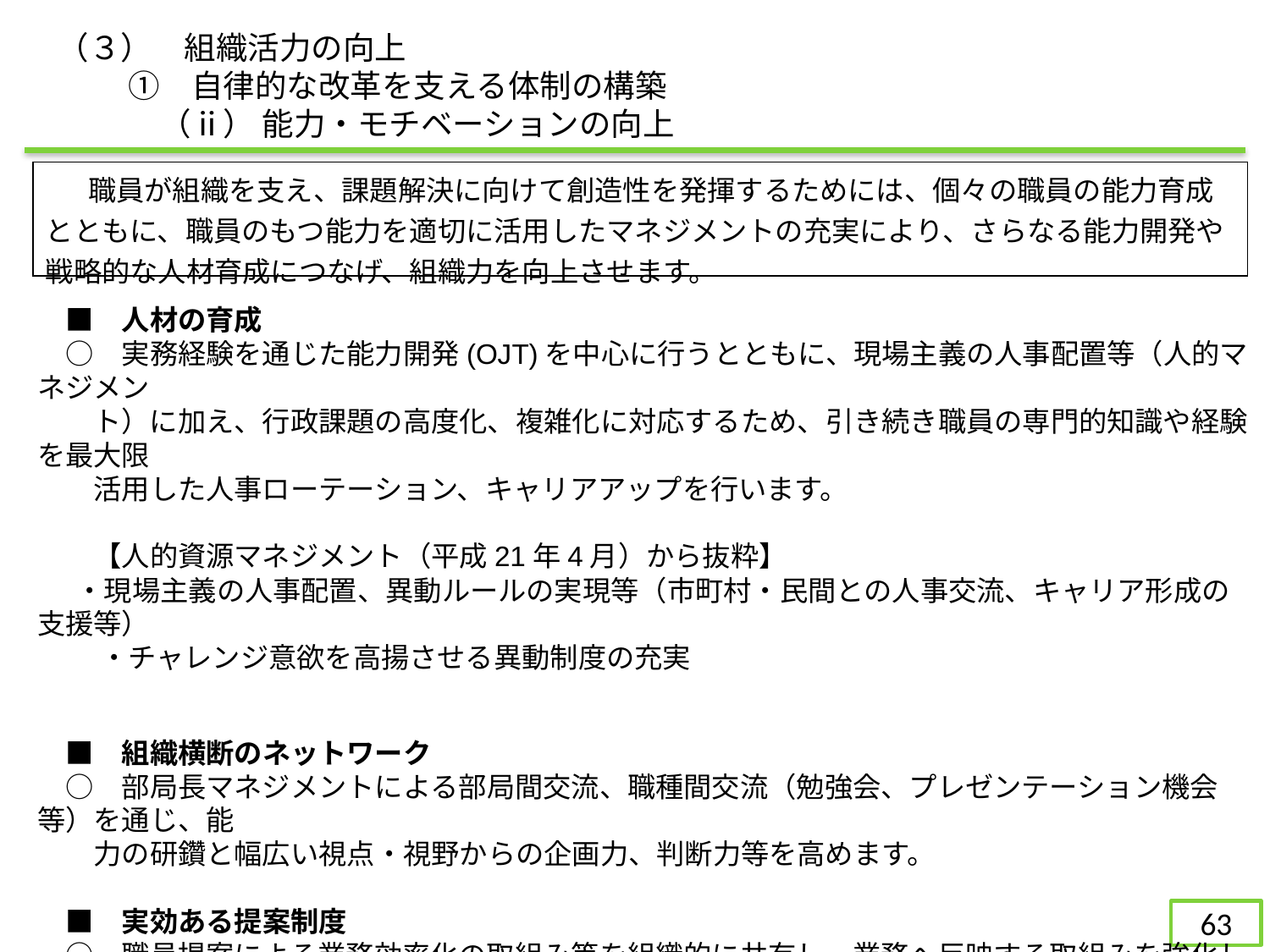

（３）　組織活力の向上
　　 ①　自律的な改革を支える体制の構築
　　　 （ⅱ） 能力・モチベーションの向上
| 職員が組織を支え、課題解決に向けて創造性を発揮するためには、個々の職員の能力育成とともに、職員のもつ能力を適切に活用したマネジメントの充実により、さらなる能力開発や戦略的な人材育成につなげ、組織力を向上させます。 |
| --- |

　■　人材の育成
　○　実務経験を通じた能力開発(OJT)を中心に行うとともに、現場主義の人事配置等（人的マネジメン
　　ト）に加え、行政課題の高度化、複雑化に対応するため、引き続き職員の専門的知識や経験を最大限
　　活用した人事ローテーション、キャリアアップを行います。

　　【人的資源マネジメント（平成21年4月）から抜粋】
     ・現場主義の人事配置、異動ルールの実現等（市町村・民間との人事交流、キャリア形成の支援等）
　　 ・チャレンジ意欲を高揚させる異動制度の充実

　■　組織横断のネットワーク
　○　部局長マネジメントによる部局間交流、職種間交流（勉強会、プレゼンテーション機会等）を通じ、能
　　力の研鑽と幅広い視点・視野からの企画力、判断力等を高めます。

　■　実効ある提案制度
　○　職員提案による業務効率化の取組み等を組織的に共有し、業務へ反映する取組みを強化します。
63